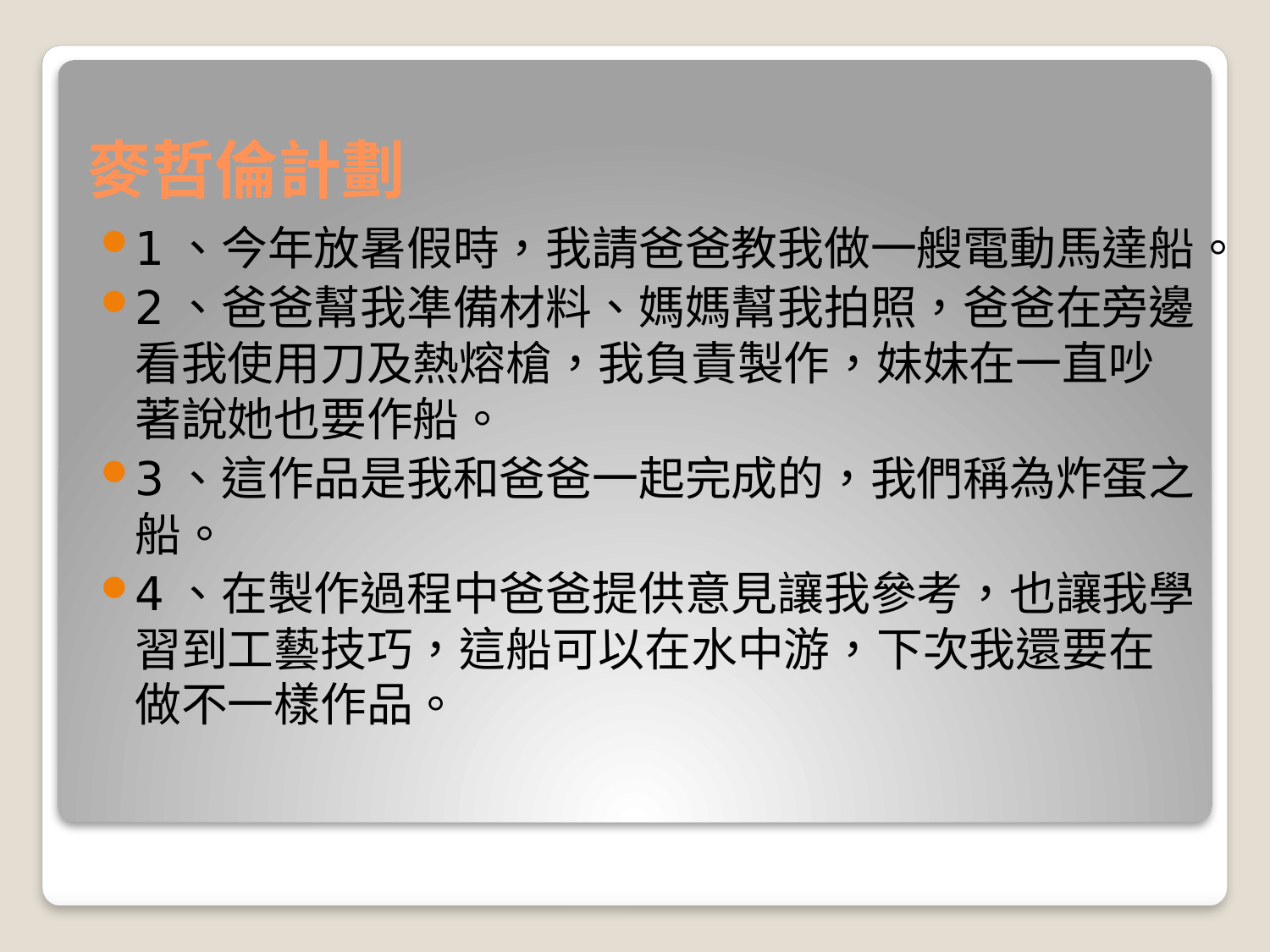

# 麥哲倫計劃
1、今年放暑假時，我請爸爸教我做一艘電動馬達船。
2、爸爸幫我凖備材料、媽媽幫我拍照，爸爸在旁邊看我使用刀及熱熔槍，我負責製作，妹妹在一直吵著說她也要作船。
3、這作品是我和爸爸一起完成的，我們稱為炸蛋之船。
4、在製作過程中爸爸提供意見讓我參考，也讓我學習到工藝技巧，這船可以在水中游，下次我還要在做不一樣作品。